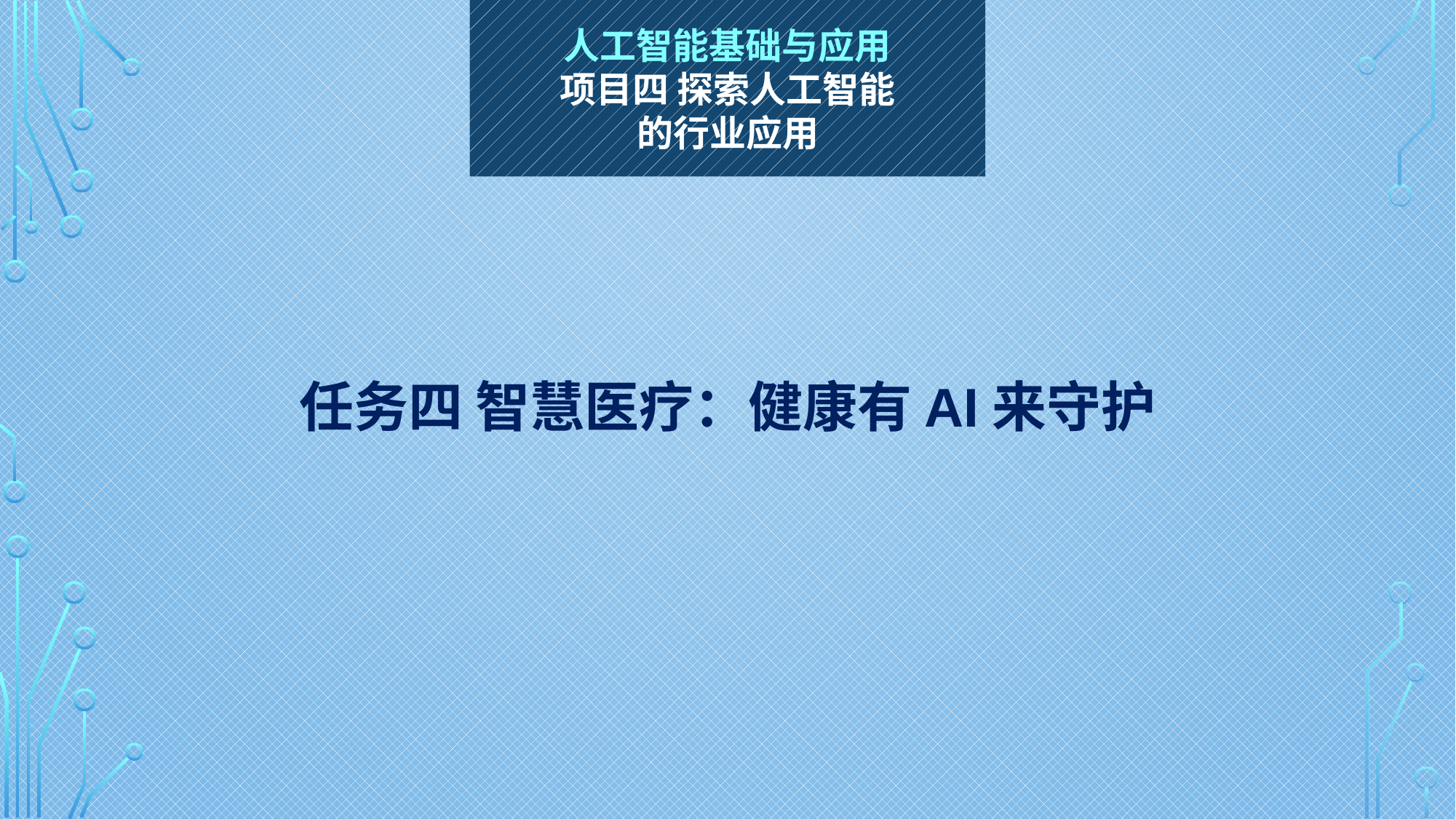

人工智能基础与应用
项目四 探索人工智能
的行业应用
# 任务四 智慧医疗：健康有AI来守护